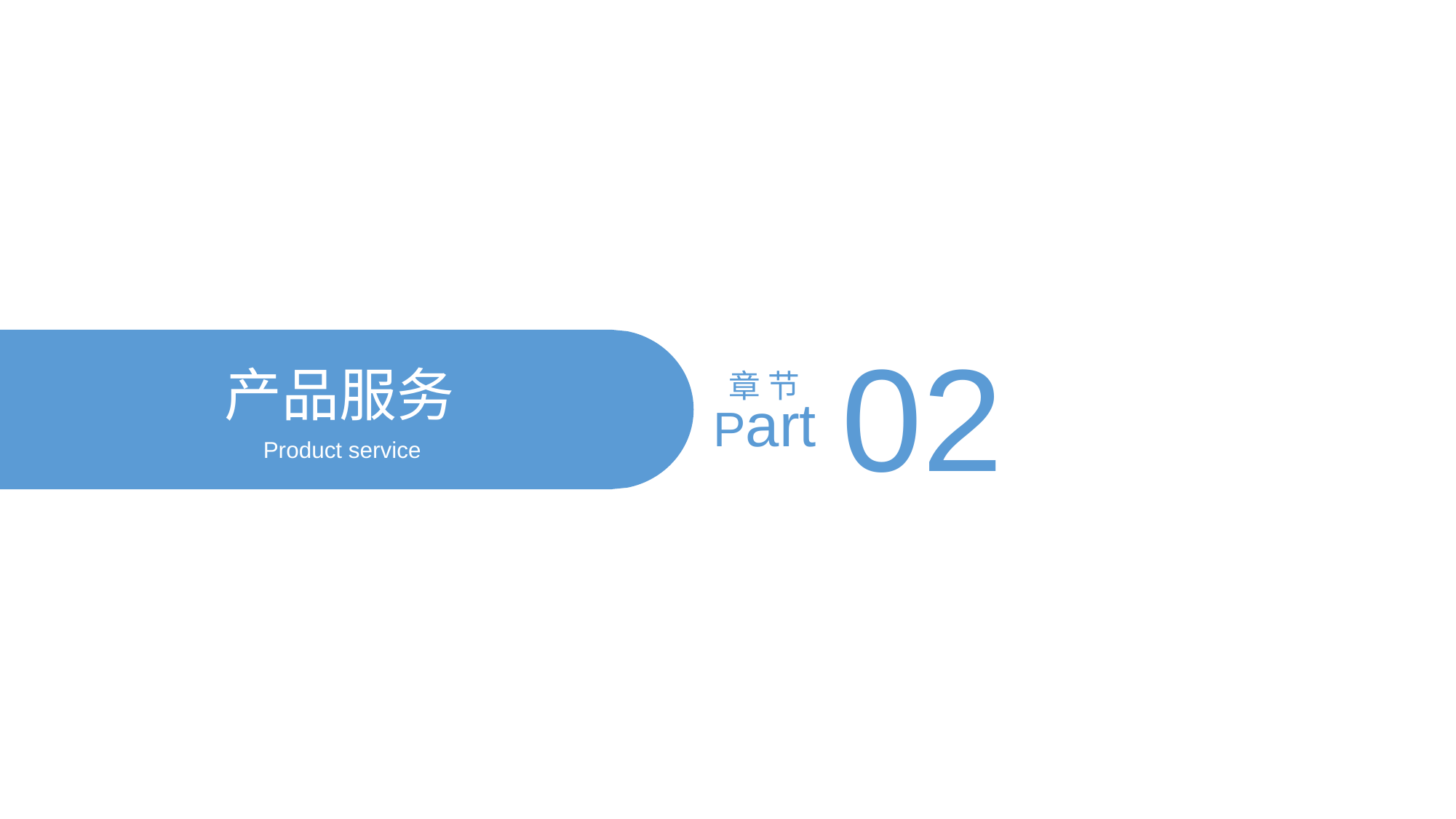

02

产品服务
章 节
Part
Product service